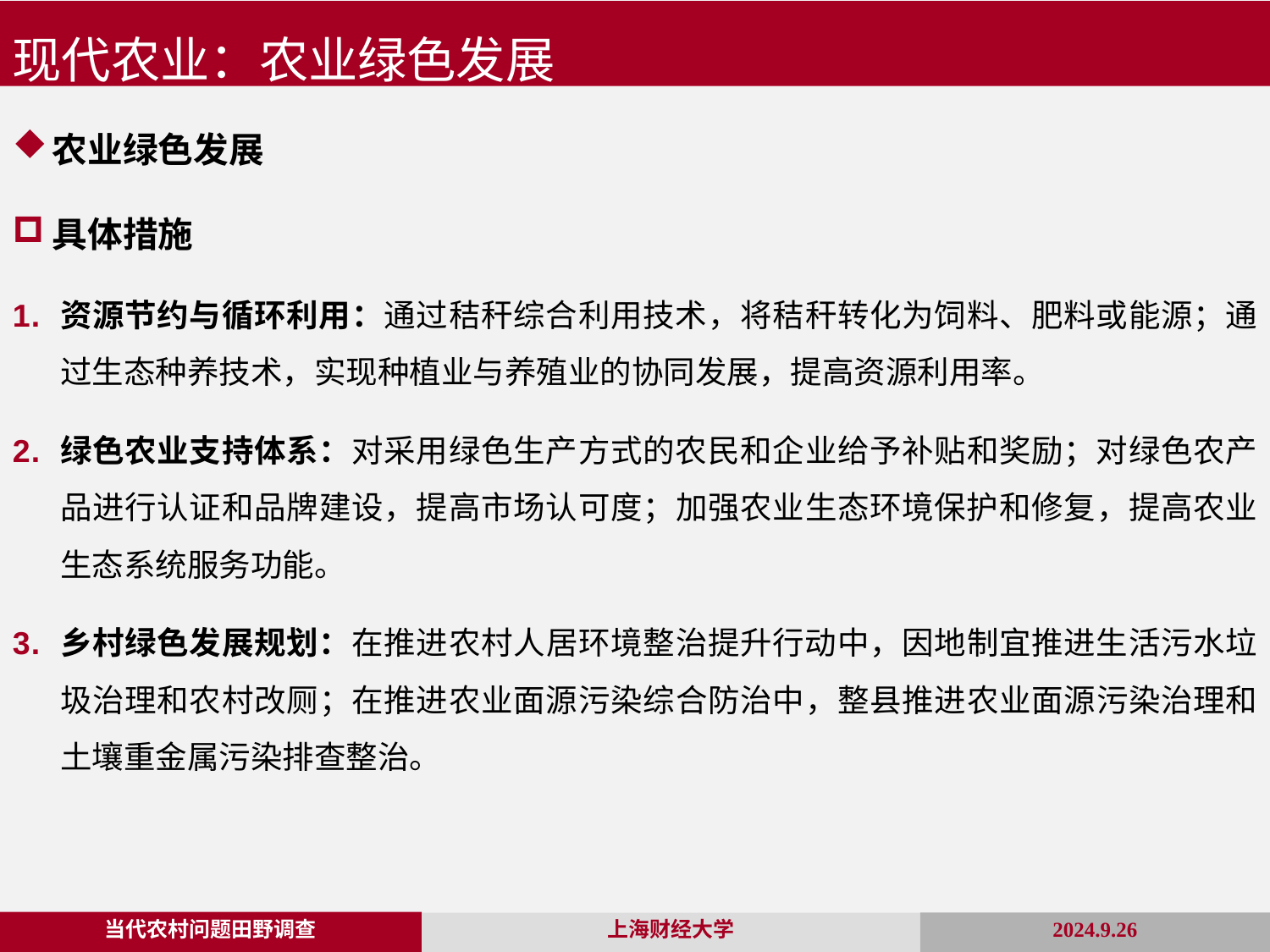

现代农业：农业绿色发展
农业绿色发展
具体措施
资源节约与循环利用：通过秸秆综合利用技术，将秸秆转化为饲料、肥料或能源；通过生态种养技术，实现种植业与养殖业的协同发展，提高资源利用率。
绿色农业支持体系：对采用绿色生产方式的农民和企业给予补贴和奖励；对绿色农产品进行认证和品牌建设，提高市场认可度；加强农业生态环境保护和修复，提高农业生态系统服务功能。
乡村绿色发展规划：在推进农村人居环境整治提升行动中，因地制宜推进生活污水垃圾治理和农村改厕；在推进农业面源污染综合防治中，整县推进农业面源污染治理和土壤重金属污染排查整治。
当代农村问题田野调查
2024.9.26
上海财经大学